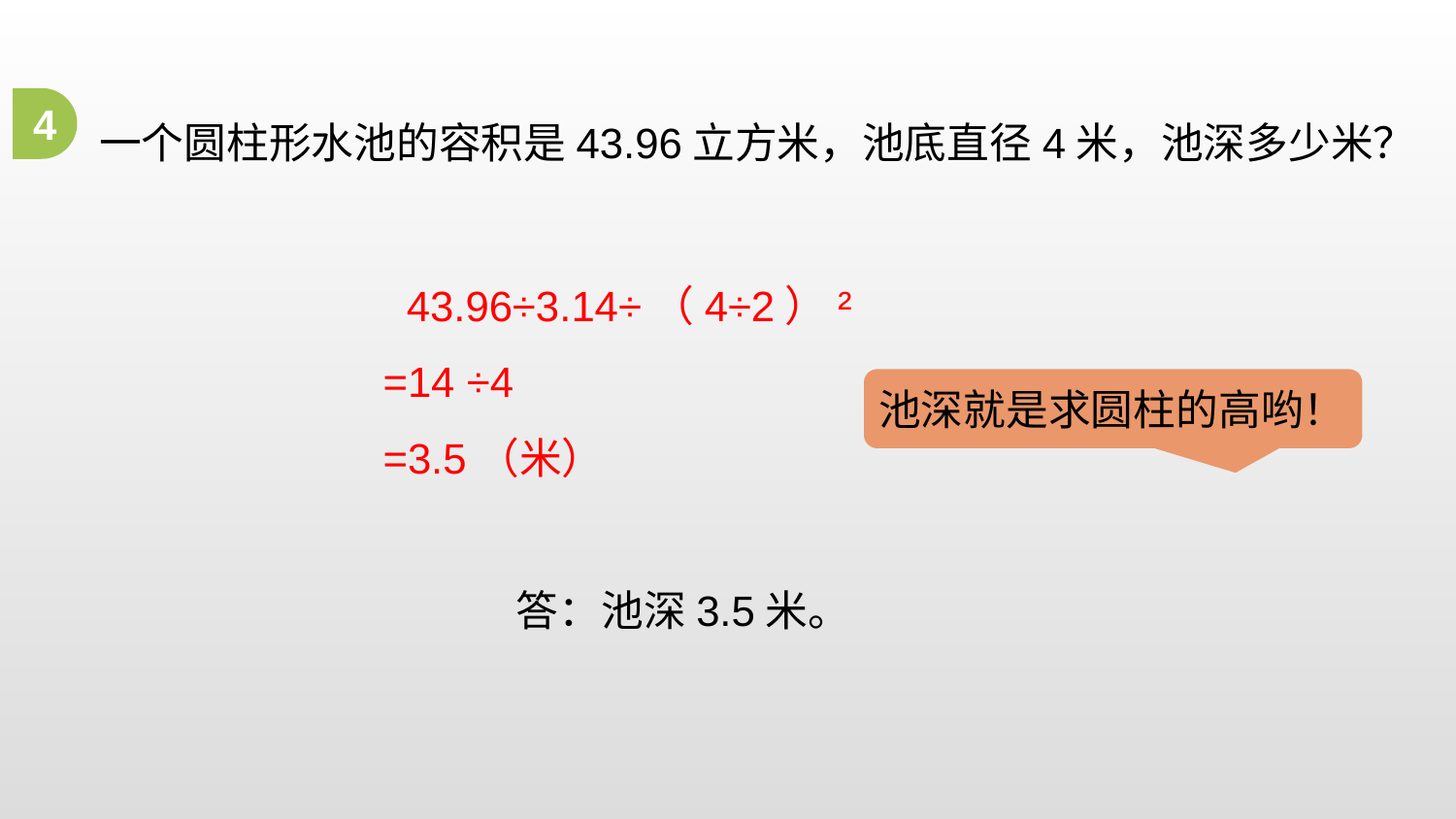

一个圆柱形水池的容积是43.96立方米，池底直径4米，池深多少米？
4
  43.96÷3.14÷（4÷2）²
=14 ÷4
=3.5（米）
池深就是求圆柱的高哟！
答：池深3.5米。